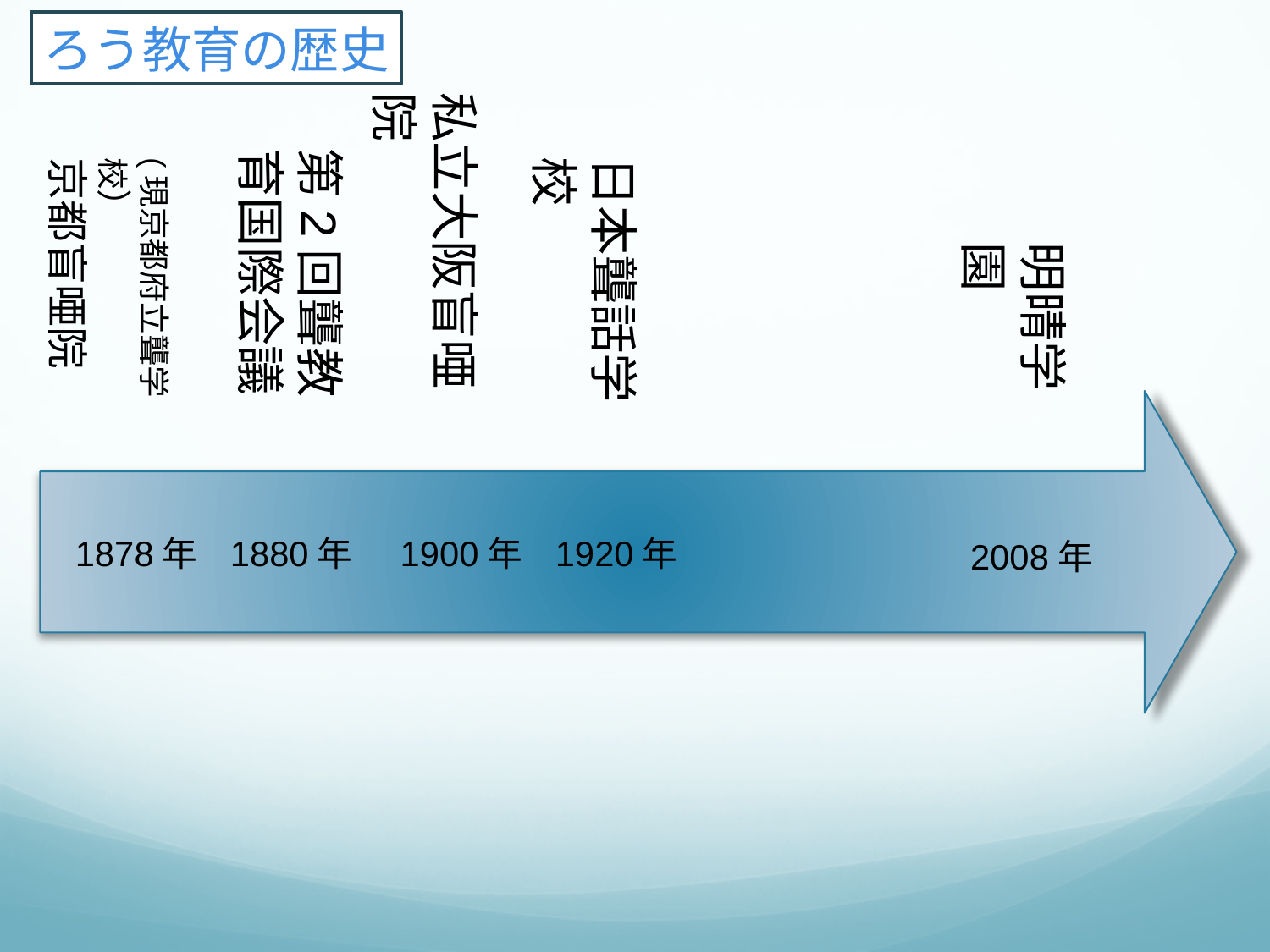

ろう教育の歴史
私立大阪盲唖院
第2回聾教育国際会議
日本聾話学校
(現京都府立聾学校）
京都盲唖院
明晴学園

1878年
1880年
1900年
1920年
2008年